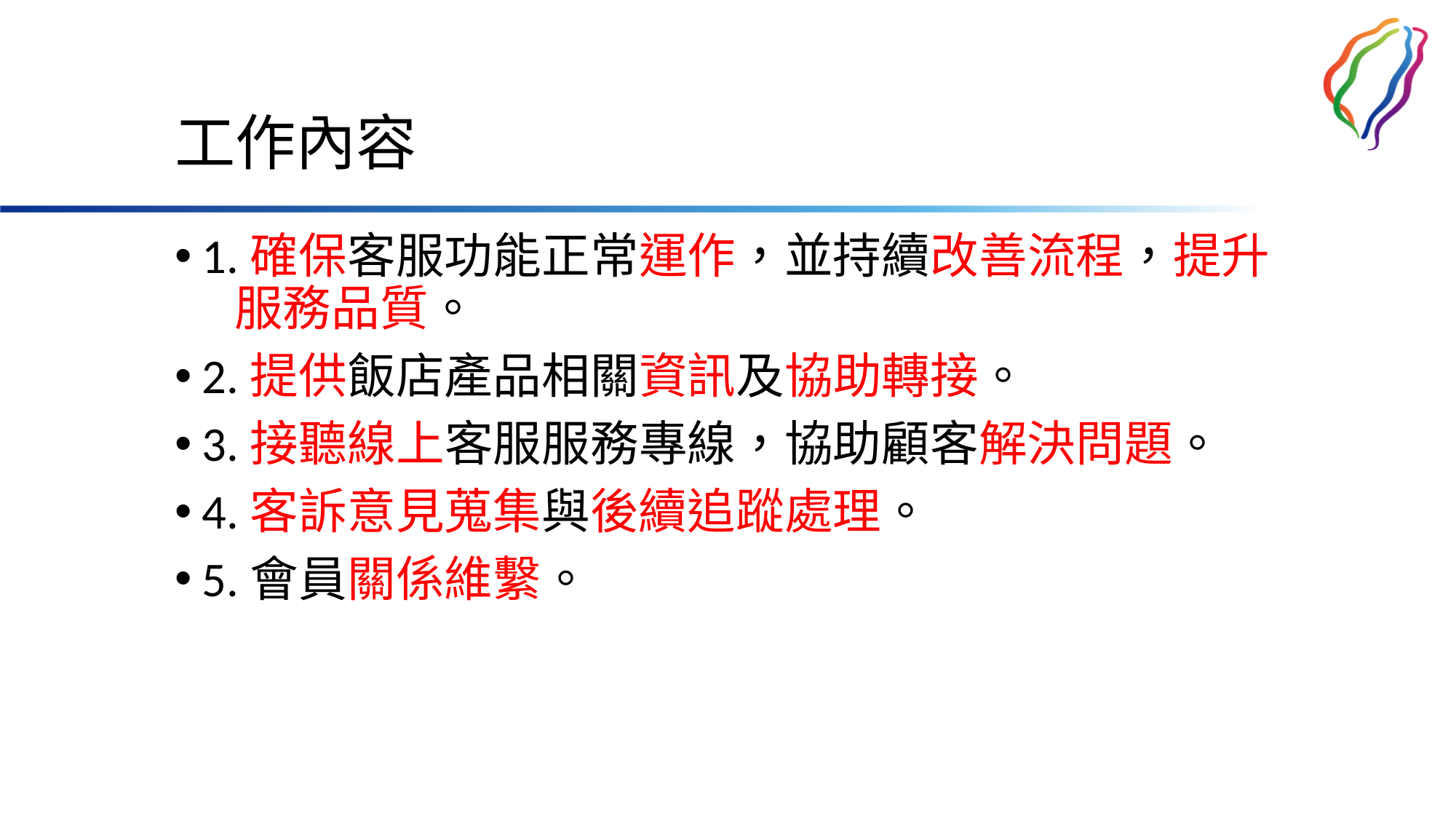

# 工作內容
1.確保客服功能正常運作，並持續改善流程，提升
   服務品質。
2.提供飯店產品相關資訊及協助轉接。
3.接聽線上客服服務專線，協助顧客解決問題。
4.客訴意見蒐集與後續追蹤處理。
5.會員關係維繫。